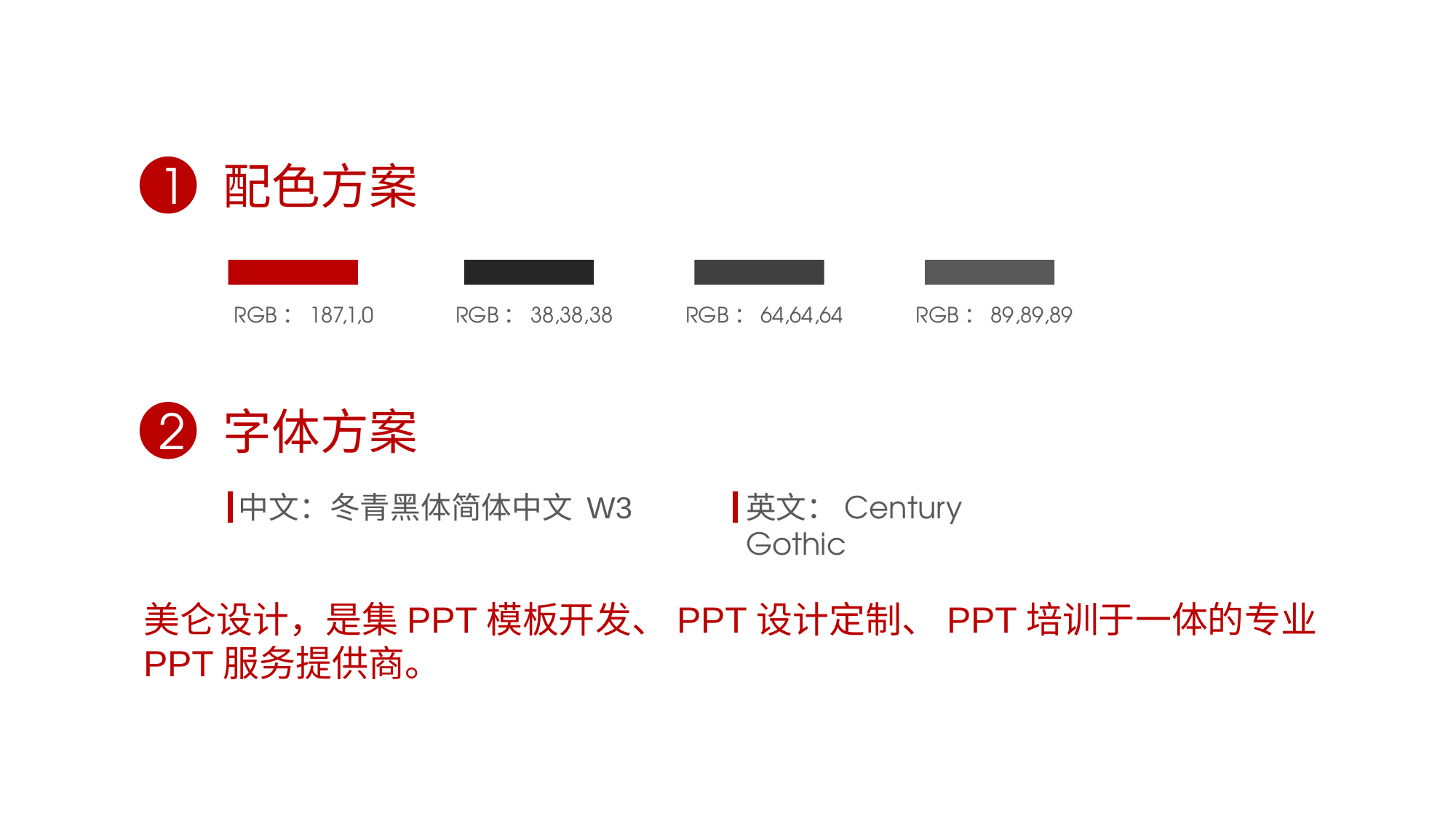

配色方案
1

RGB：89,89,89
RGB：187,1,0
RGB：38,38,38
RGB：64,64,64
字体方案
2
中文：冬青黑体简体中文 W3
英文：Century Gothic
美仑设计，是集PPT模板开发、PPT设计定制、PPT培训于一体的专业PPT服务提供商。